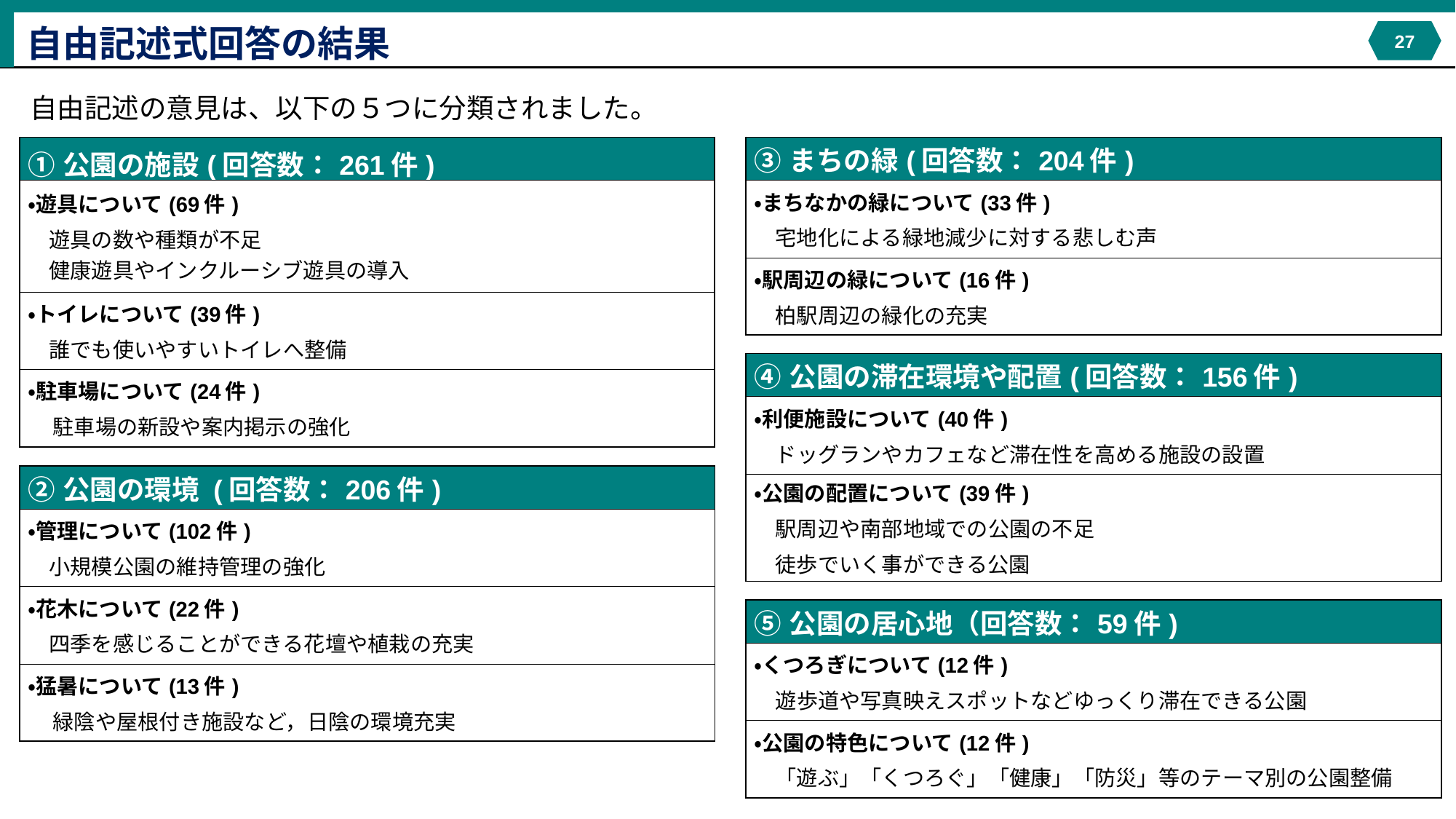

自由記述式回答の結果
27
自由記述の意見は、以下の５つに分類されました。
| ①公園の施設(回答数：261件) |
| --- |
| ・遊具について(69件) 　遊具の数や種類が不足 　健康遊具やインクルーシブ遊具の導入 |
| ・トイレについて(39件) 　誰でも使いやすいトイレへ整備 |
| ・駐車場について(24件) 駐車場の新設や案内掲示の強化 |
| ③まちの緑(回答数：204件) |
| --- |
| ・まちなかの緑について(33件) 　宅地化による緑地減少に対する悲しむ声 |
| ・駅周辺の緑について(16件) 　柏駅周辺の緑化の充実 |
| ④公園の滞在環境や配置(回答数：156件) |
| --- |
| ・利便施設について(40件) 　ドッグランやカフェなど滞在性を高める施設の設置 |
| ・公園の配置について(39件) 　駅周辺や南部地域での公園の不足 　徒歩でいく事ができる公園 |
| ②公園の環境 (回答数：206件) |
| --- |
| ・管理について(102件) 　小規模公園の維持管理の強化 |
| ・花木について(22件) 　四季を感じることができる花壇や植栽の充実 |
| ・猛暑について(13件) 緑陰や屋根付き施設など，日陰の環境充実 |
| ⑤公園の居心地（回答数：59件) |
| --- |
| ・くつろぎについて(12件) 　遊歩道や写真映えスポットなどゆっくり滞在できる公園 |
| ・公園の特色について(12件) 　「遊ぶ」「くつろぐ」「健康」「防災」等のテーマ別の公園整備 |